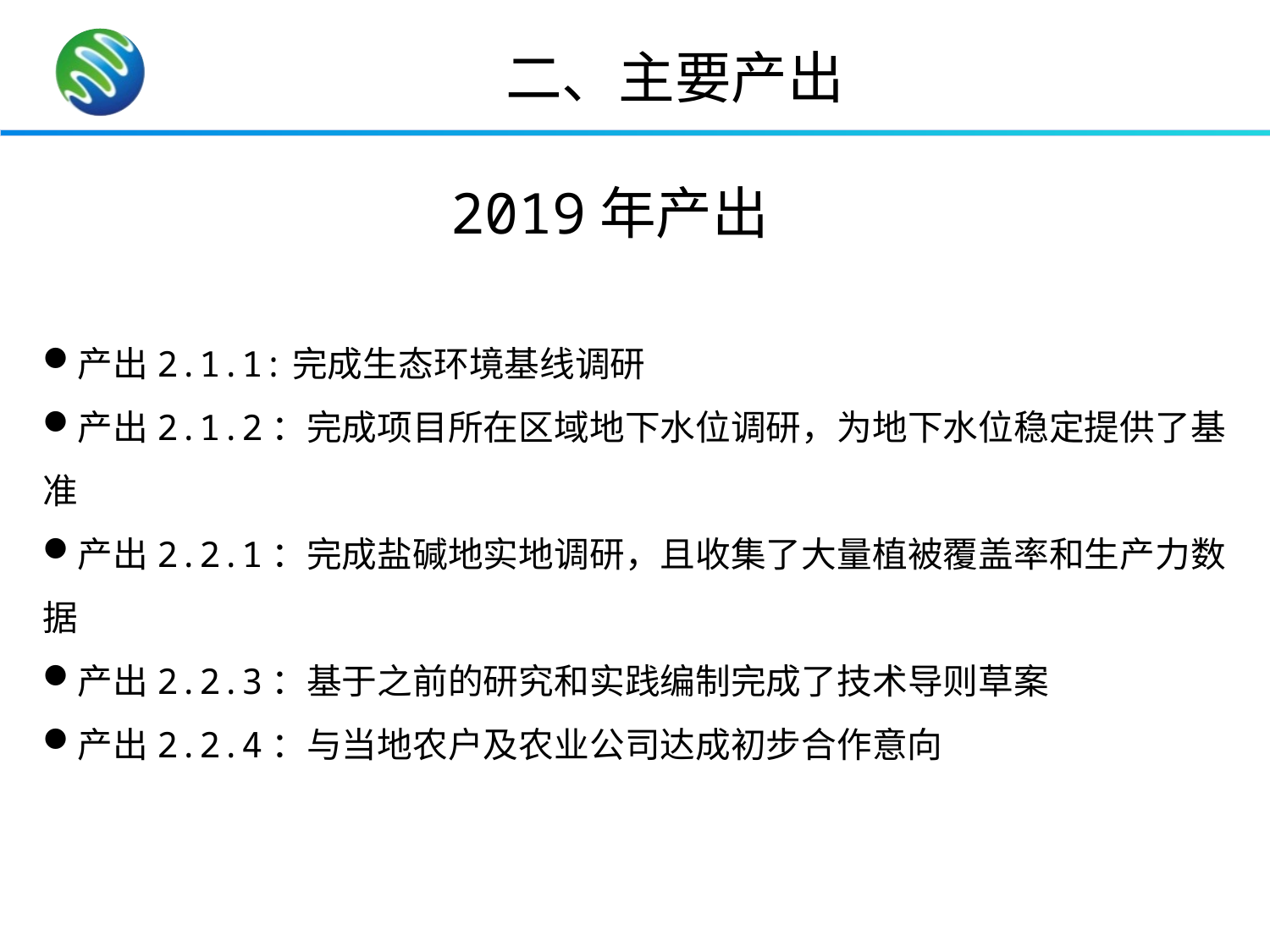

二、主要产出
2019年产出
产出2.1.1:完成生态环境基线调研
产出2.1.2：完成项目所在区域地下水位调研，为地下水位稳定提供了基准
产出2.2.1：完成盐碱地实地调研，且收集了大量植被覆盖率和生产力数据
产出2.2.3：基于之前的研究和实践编制完成了技术导则草案
产出2.2.4：与当地农户及农业公司达成初步合作意向